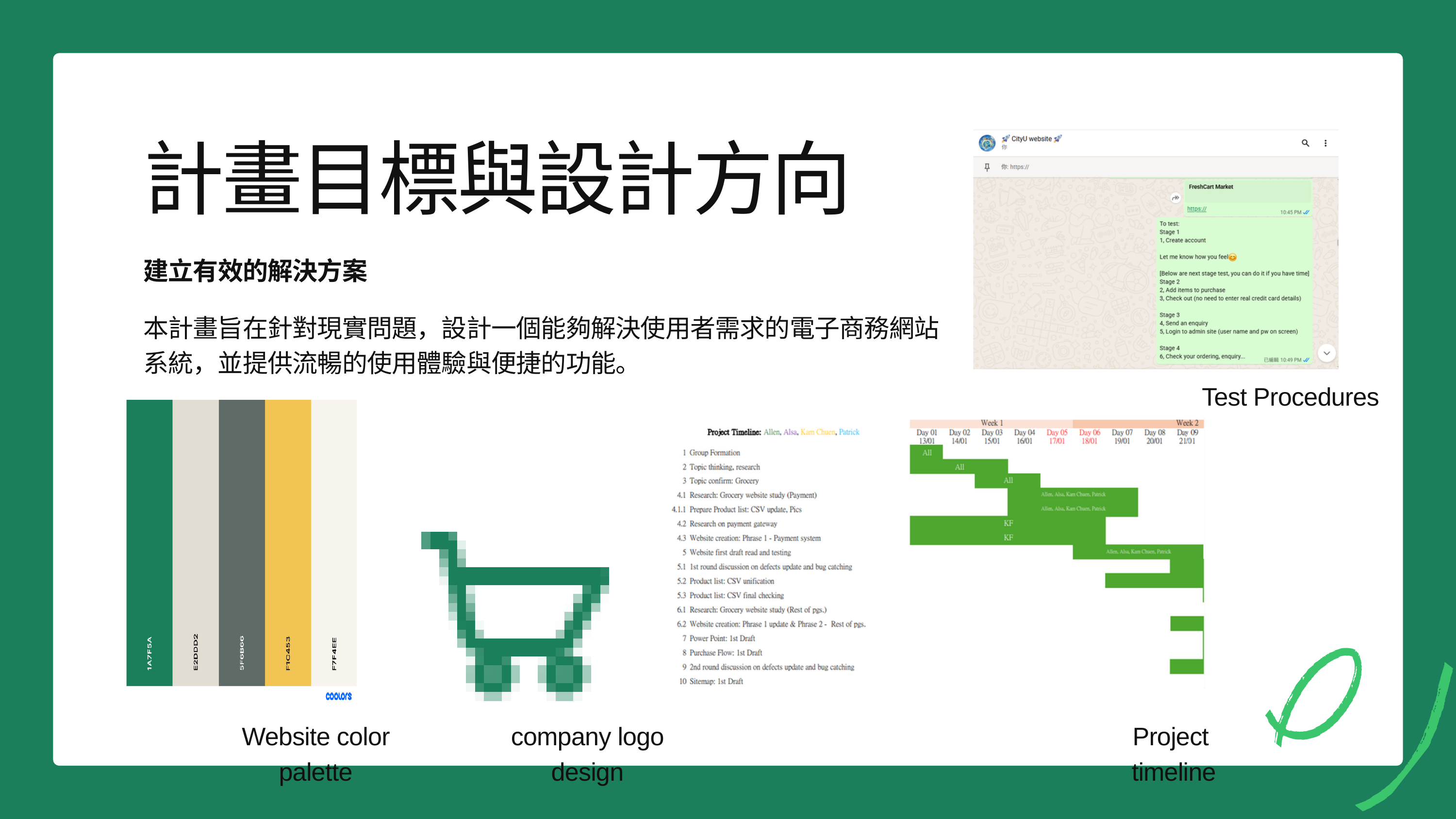

計畫目標與設計方向
建立有效的解決方案
本計畫旨在針對現實問題，設計一個能夠解決使用者需求的電子商務網站系統，並提供流暢的使用體驗與便捷的功能。

Test Procedures

Website color palette
company logo design
Project  timeline
5